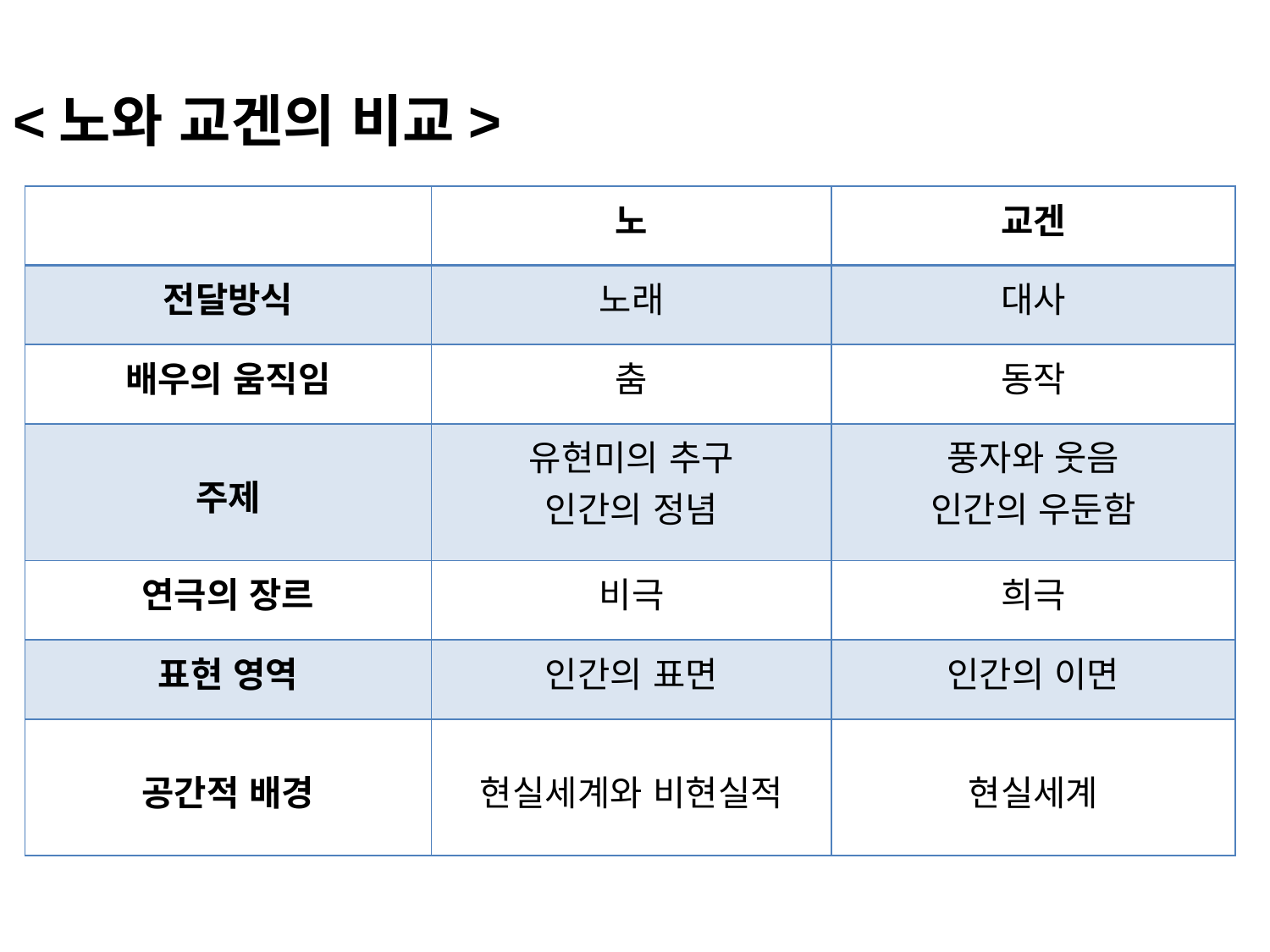

<노와 교겐의 비교>
|  | 노 | 교겐 |
| --- | --- | --- |
| 전달방식 | 노래 | 대사 |
| 배우의 움직임 | 춤 | 동작 |
| 주제 | 유현미의 추구 인간의 정념 | 풍자와 웃음 인간의 우둔함 |
| 연극의 장르 | 비극 | 희극 |
| 표현 영역 | 인간의 표면 | 인간의 이면 |
| 공간적 배경 | 현실세계와 비현실적 | 현실세계 |